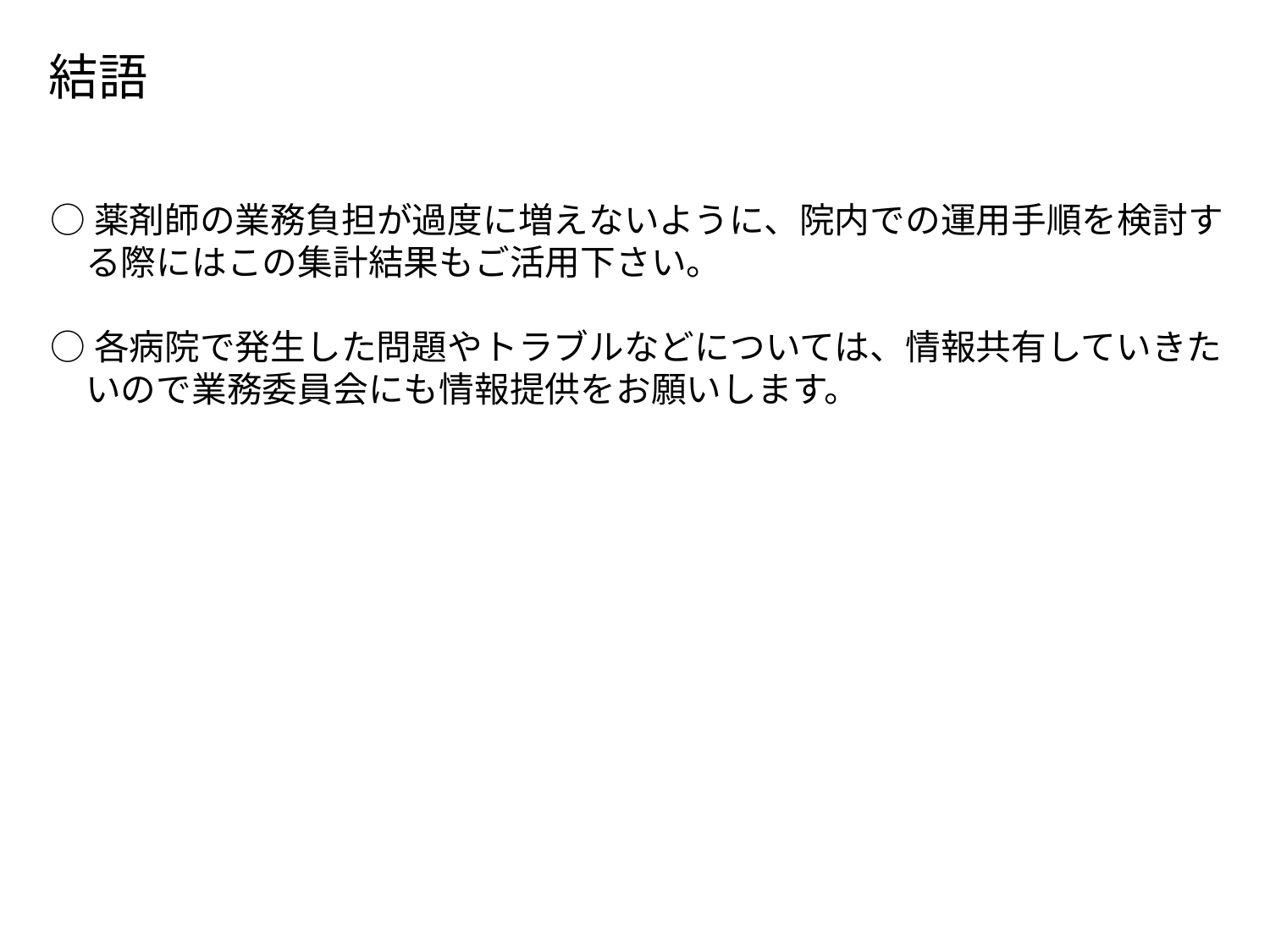

結語
○薬剤師の業務負担が過度に増えないように、院内での運用手順を検討す
　る際にはこの集計結果もご活用下さい。

○各病院で発生した問題やトラブルなどについては、情報共有していきた
　いので業務委員会にも情報提供をお願いします。